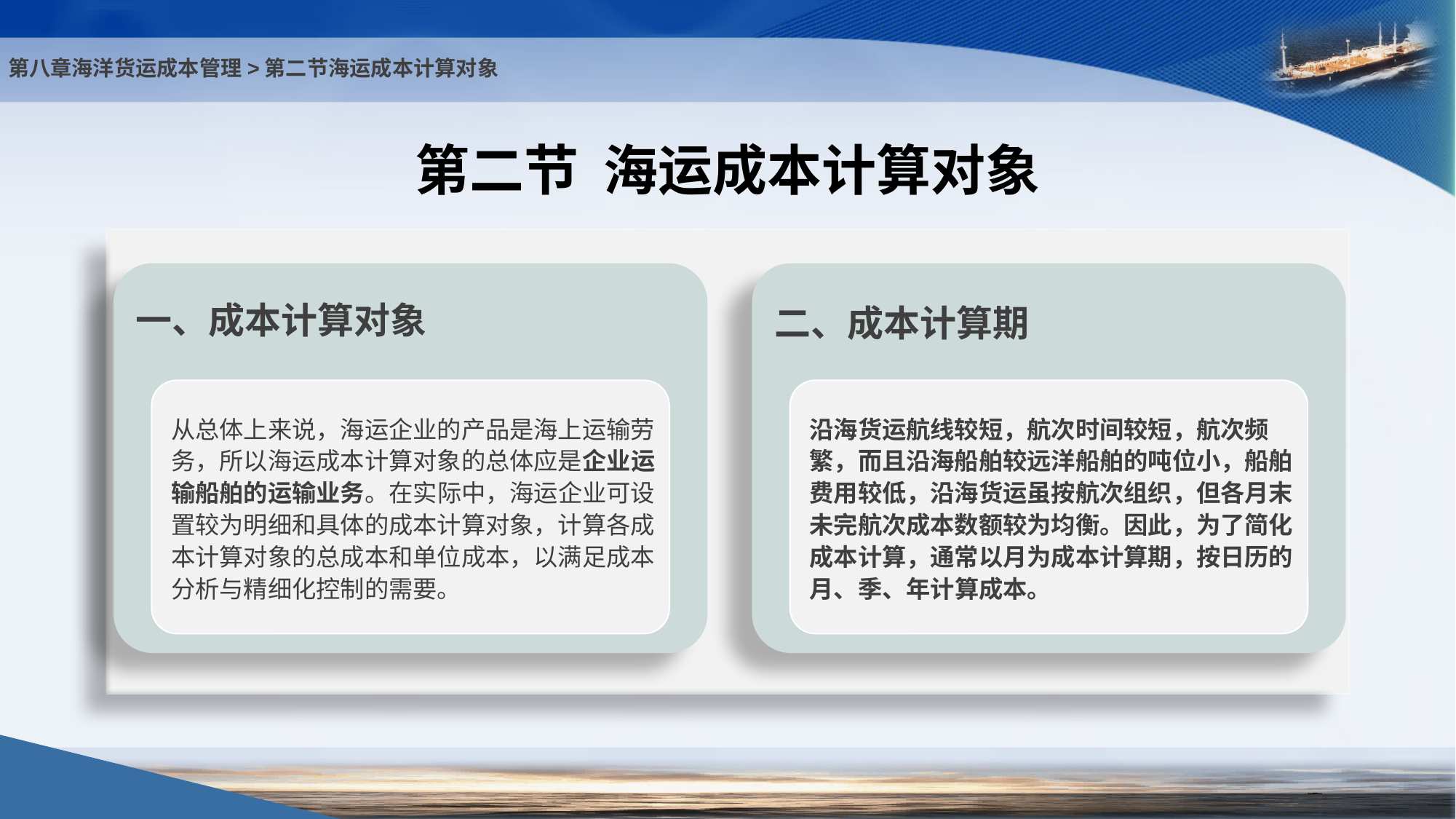

第八章海洋货运成本管理>第二节海运成本计算对象
# 第二节  海运成本计算对象
一、成本计算对象
从总体上来说，海运企业的产品是海上运输劳务，所以海运成本计算对象的总体应是企业运输船舶的运输业务。在实际中，海运企业可设置较为明细和具体的成本计算对象，计算各成本计算对象的总成本和单位成本，以满足成本分析与精细化控制的需要。
二、成本计算期
沿海货运航线较短，航次时间较短，航次频繁，而且沿海船舶较远洋船舶的吨位小，船舶费用较低，沿海货运虽按航次组织，但各月末未完航次成本数额较为均衡。因此，为了简化成本计算，通常以月为成本计算期，按日历的月、季、年计算成本。